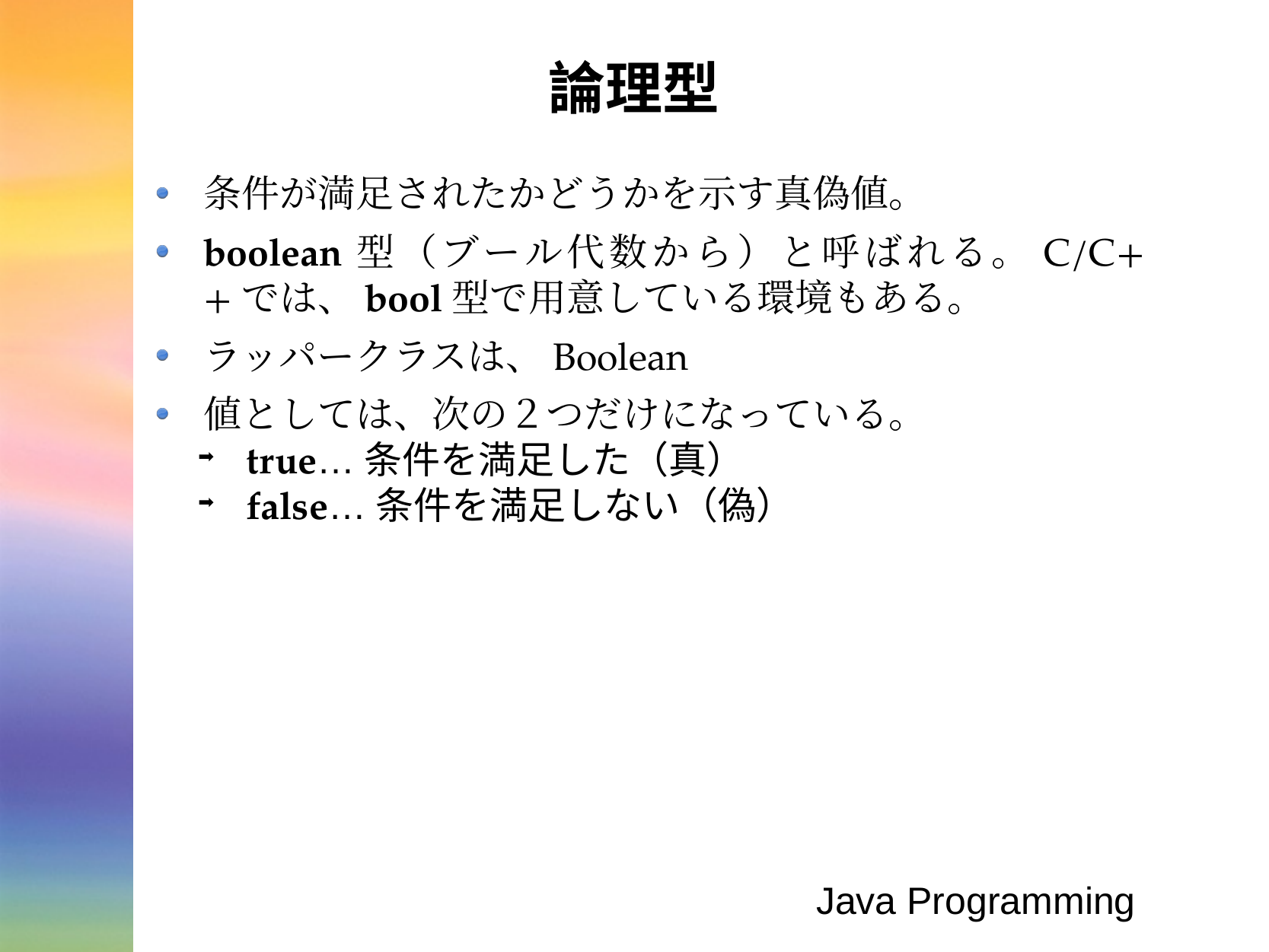

# 論理型
条件が満足されたかどうかを示す真偽値。
boolean型（ブール代数から）と呼ばれる。C/C++では、bool型で用意している環境もある。
ラッパークラスは、Boolean
値としては、次の２つだけになっている。
true…条件を満足した（真）
false…条件を満足しない（偽）